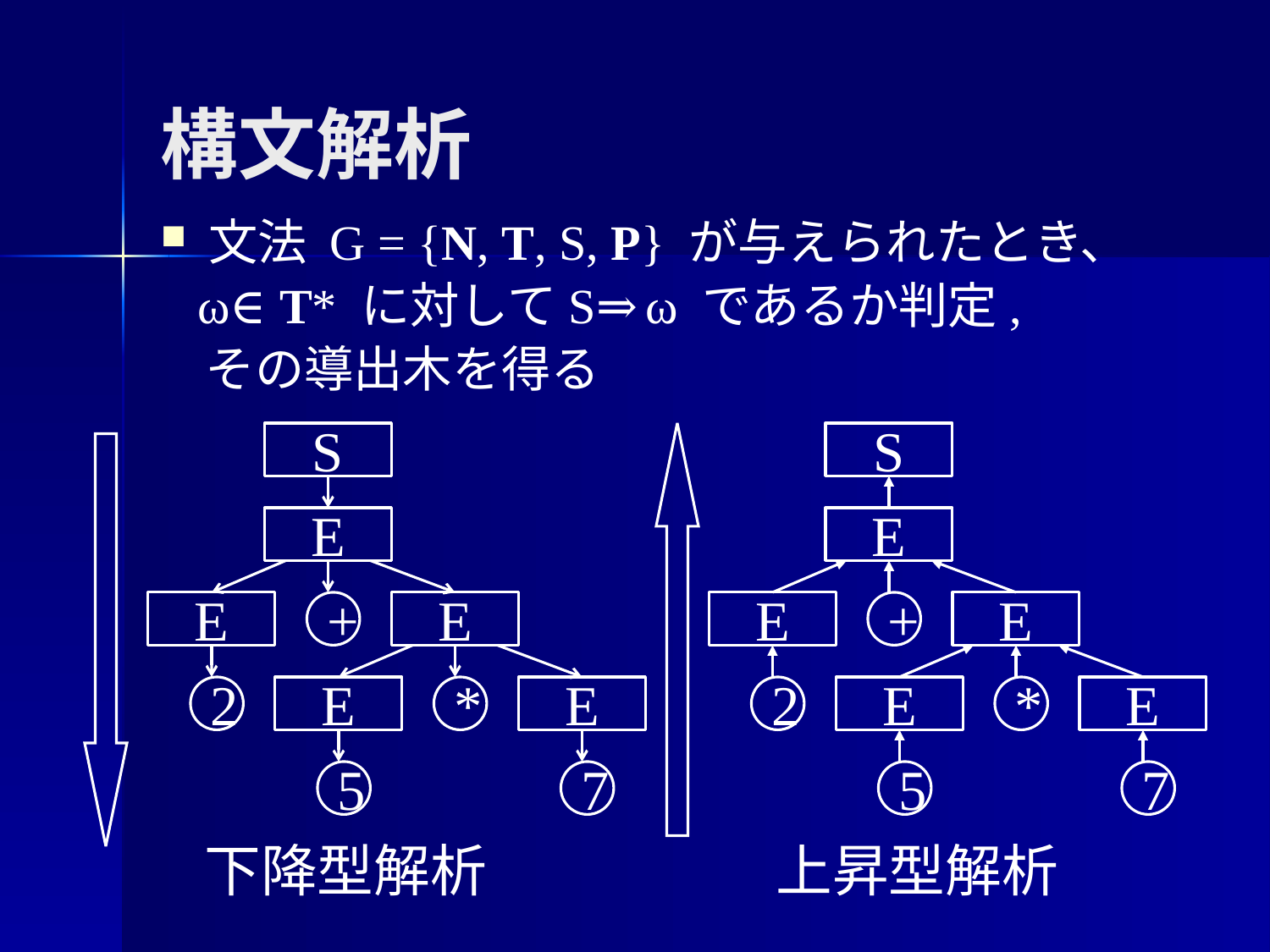

構文解析
文法 G = {N, T, S, P} が与えられたとき、
   ω∈T* に対してS⇒ω であるか判定,
   その導出木を得る
S

S

E
E
E
+
E
E
+
E
2
E
*
E
2
E
*
E
5
7
5
7
下降型解析
上昇型解析